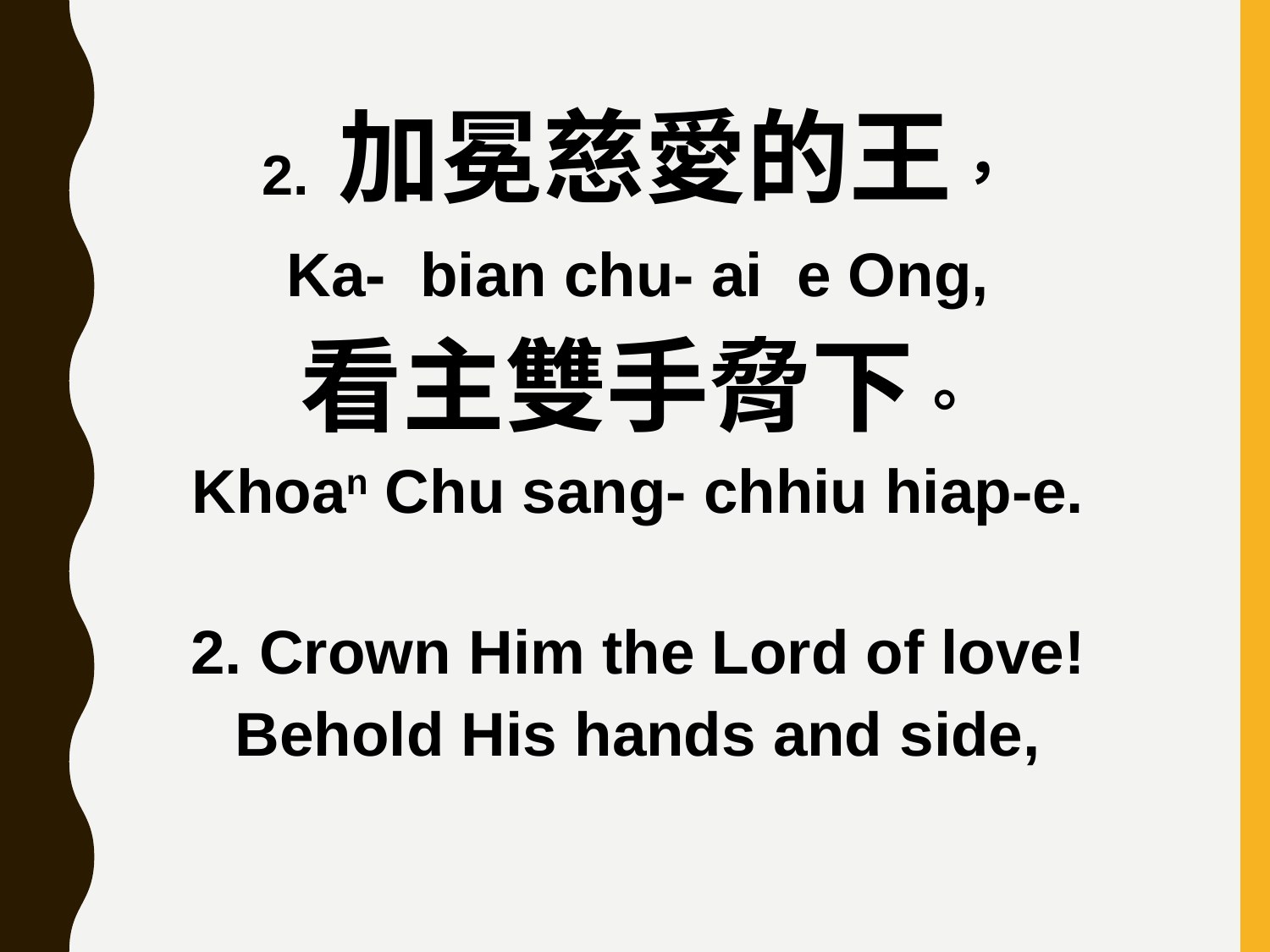

2. 加冕慈愛的王，
Ka-  bian chu- ai  e Ong,
看主雙手脅下。
Khoan Chu sang- chhiu hiap-e.
2. Crown Him the Lord of love!
Behold His hands and side,